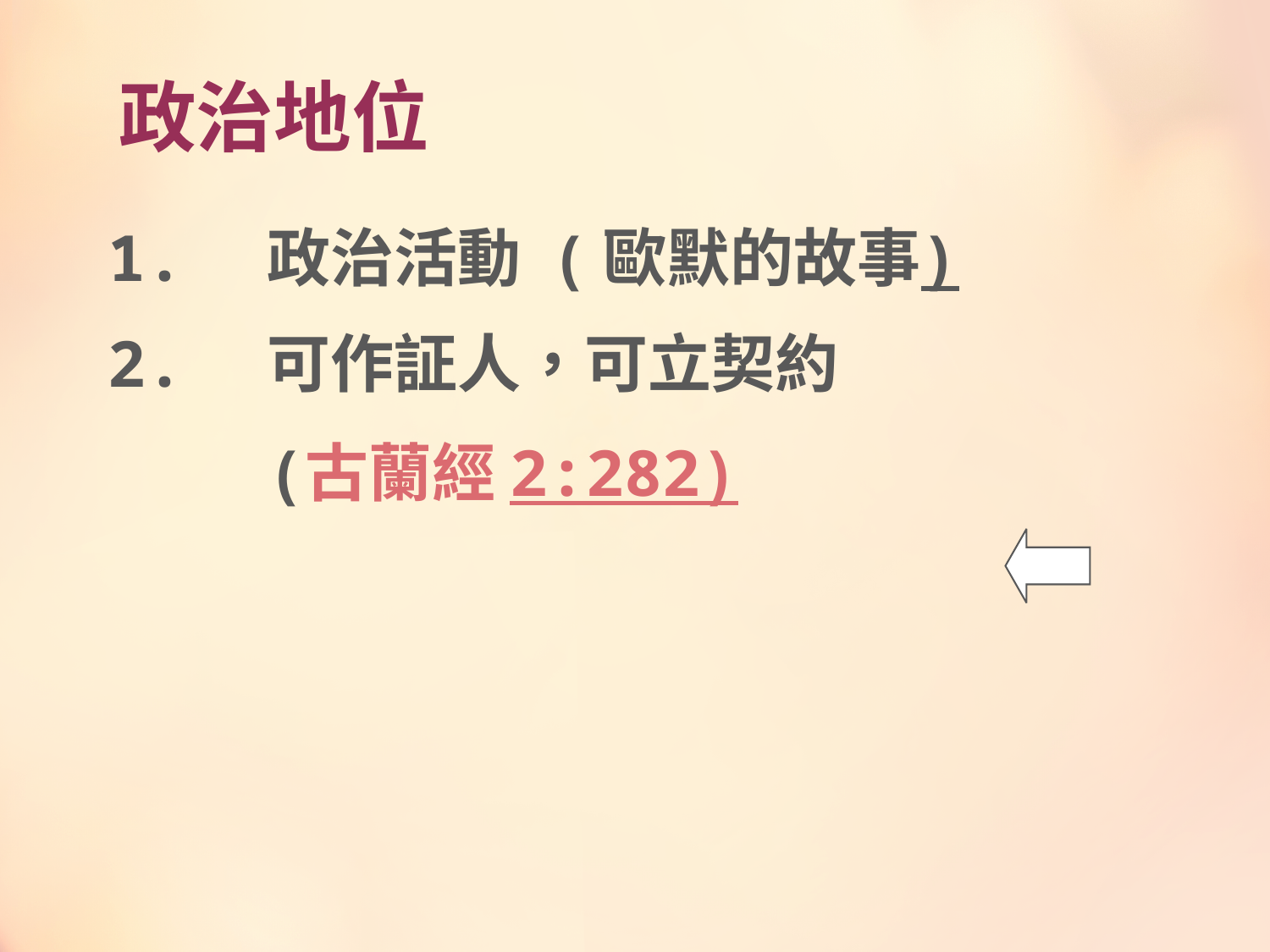

# 政治地位
1.	政治活動 (歐默的故事)
2.	可作証人，可立契約
		(古蘭經 2:282)